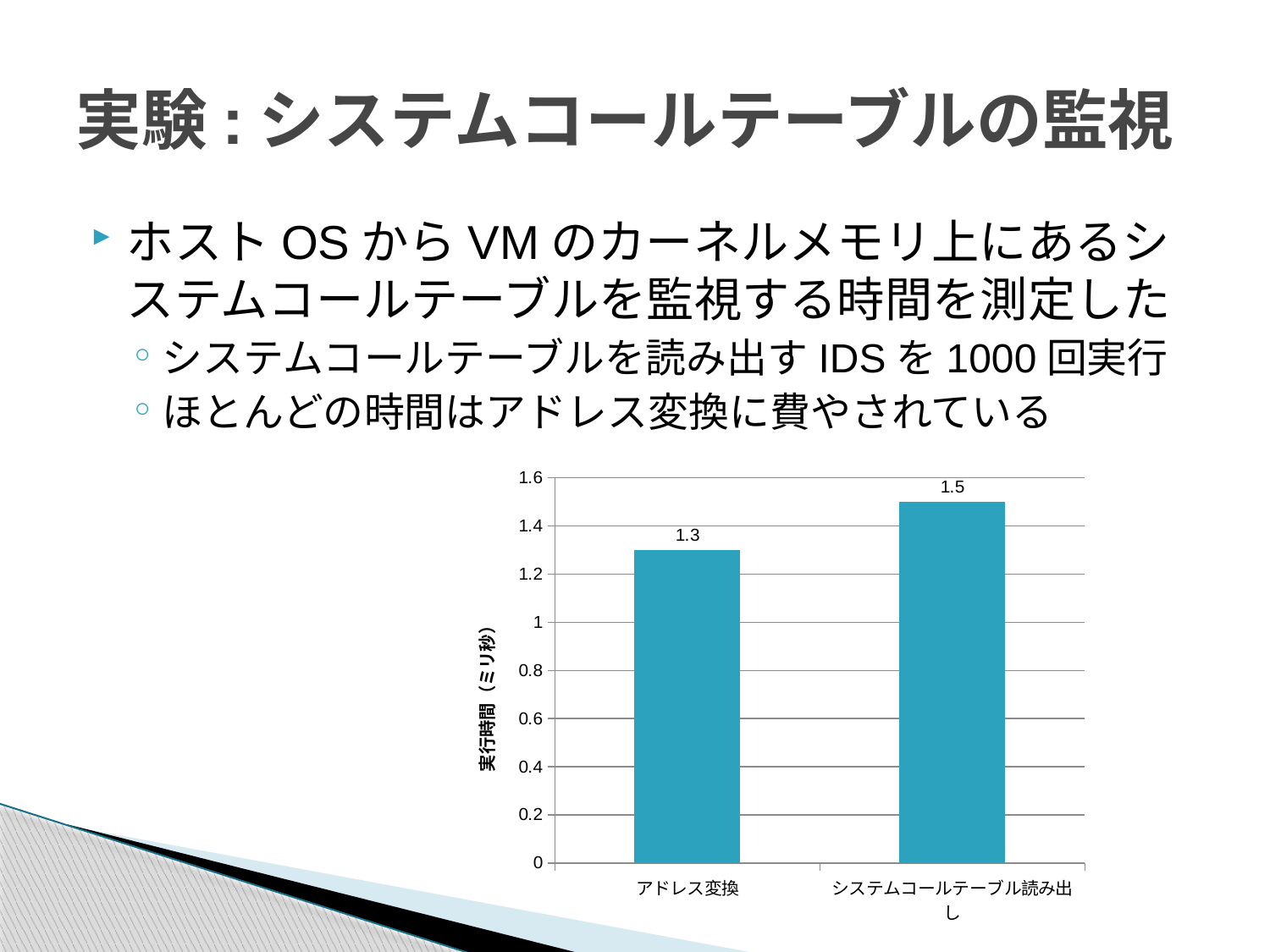

# 実験:システムコールテーブルの監視
ホストOSからVMのカーネルメモリ上にあるシステムコールテーブルを監視する時間を測定した
システムコールテーブルを読み出すIDSを1000回実行
ほとんどの時間はアドレス変換に費やされている

### Chart

| Category |  |
|---|---|
| アドレス変換 | 1.3 |
| システムコールテーブル読み出し | 1.5 |

### Chart

| Category |
|---|

### Chart

| Category |
|---|